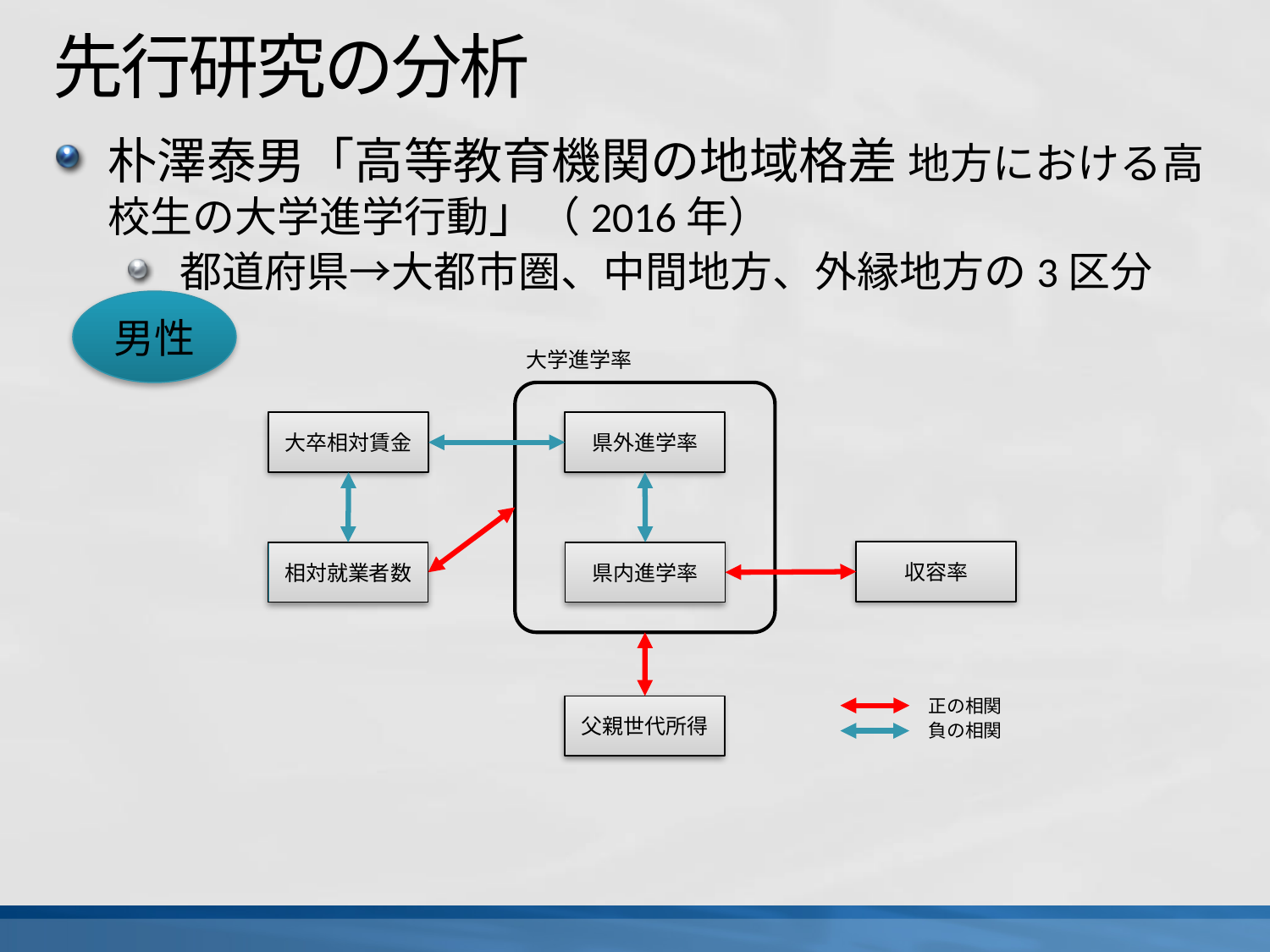

# 先行研究の分析
朴澤泰男「高等教育機関の地域格差 地方における高校生の大学進学行動」（2016年）
都道府県→大都市圏、中間地方、外縁地方の3区分
男性
大学進学率

大卒相対賃金
県外進学率
収容率
相対就業者数
県内進学率
正の相関
父親世代所得
負の相関